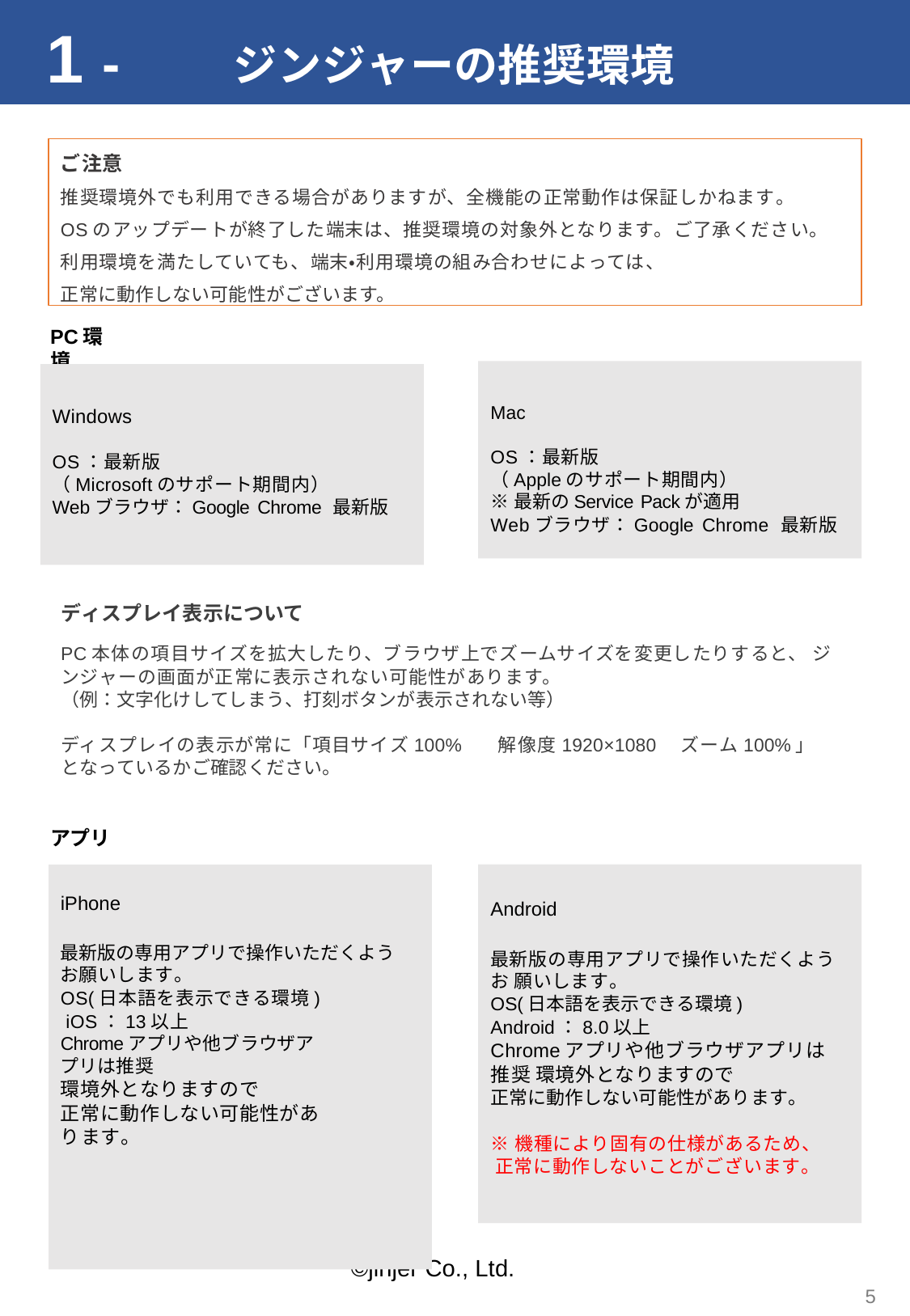

1 -1
# ジンジャーの推奨環境
ご注意
推奨環境外でも利用できる場合がありますが、全機能の正常動作は保証しかねます。
OSのアップデートが終了した端末は、推奨環境の対象外となります。ご了承ください。
利用環境を満たしていても、端末・利用環境の組み合わせによっては、
正常に動作しない可能性がございます。
PC環境

Mac
OS：最新版
（Appleのサポート期間内）
※最新のService Packが適用
Webブラウザ：Google Chrome 最新版

Windows
OS：最新版
（Microsoftのサポート期間内）
Webブラウザ：Google Chrome 最新版

ディスプレイ表示について

PC本体の項目サイズを拡大したり、ブラウザ上でズームサイズを変更したりすると、 ジンジャーの画面が正常に表示されない可能性があります。
（例：文字化けしてしまう、打刻ボタンが表示されない等）

ディスプレイの表示が常に「項目サイズ100%	解像度1920×1080	ズーム100%」
となっているかご確認ください。

アプリ

iPhone

最新版の専用アプリで操作いただくよう
お願いします。
OS(日本語を表示できる環境)  iOS：13以上
Chromeアプリや他ブラウザアプリは推奨
環境外となりますので
正常に動作しない可能性があります。

Android

最新版の専用アプリで操作いただくようお 願いします。
OS(日本語を表示できる環境)
Android：8.0以上
Chromeアプリや他ブラウザアプリは推奨 環境外となりますので
正常に動作しない可能性があります。

※機種により固有の仕様があるため、 正常に動作しないことがございます。

©jinjer Co., Ltd.
5